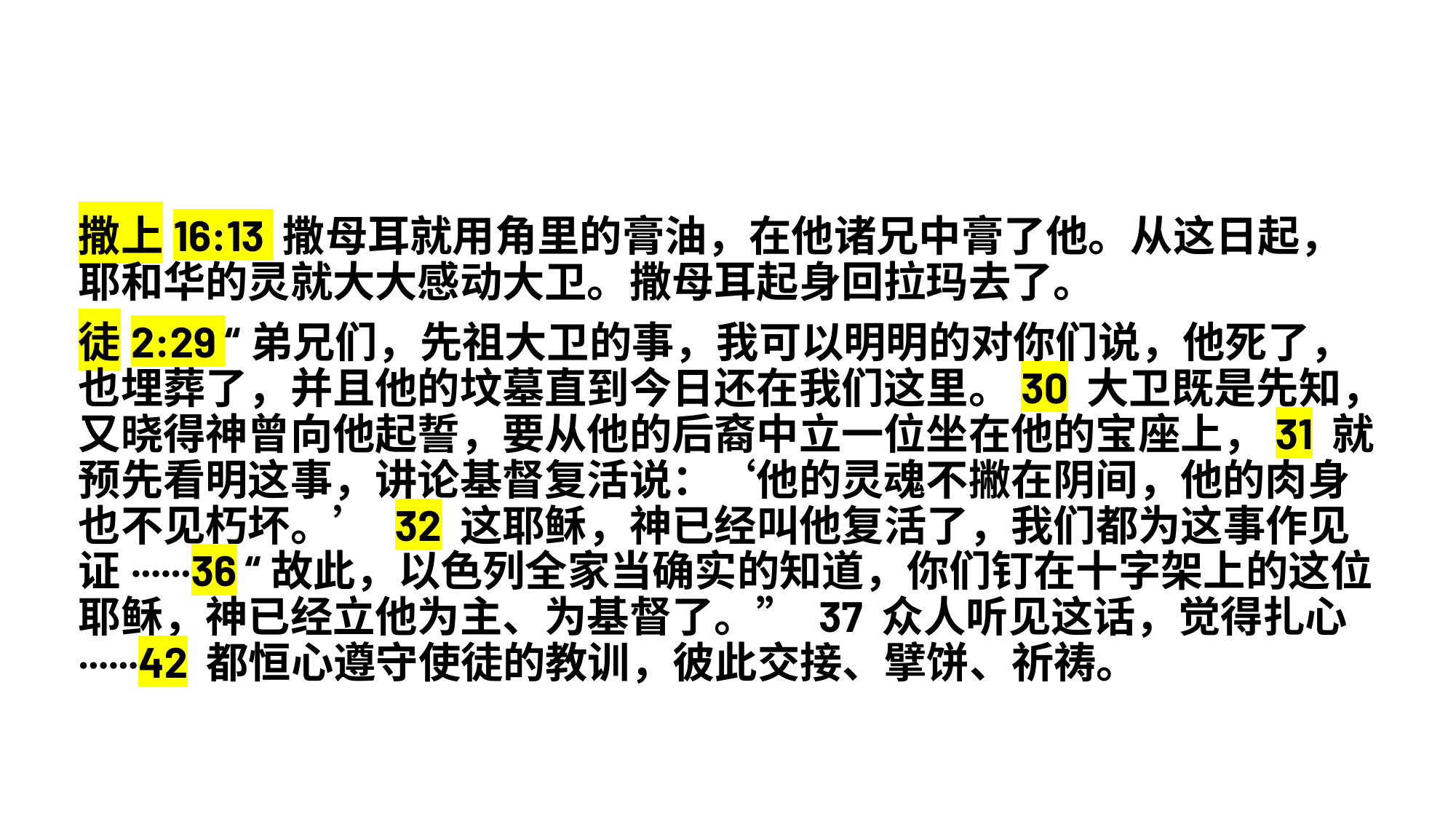

撒上16:13 撒母耳就用角里的膏油，在他诸兄中膏了他。从这日起，耶和华的灵就大大感动大卫。撒母耳起身回拉玛去了。
徒2:29 “弟兄们，先祖大卫的事，我可以明明的对你们说，他死了，也埋葬了，并且他的坟墓直到今日还在我们这里。30 大卫既是先知，又晓得神曾向他起誓，要从他的后裔中立一位坐在他的宝座上，31 就预先看明这事，讲论基督复活说：‘他的灵魂不撇在阴间，他的肉身也不见朽坏。’ 32 这耶稣，神已经叫他复活了，我们都为这事作见证······36 “故此，以色列全家当确实的知道，你们钉在十字架上的这位耶稣，神已经立他为主、为基督了。” 37 众人听见这话，觉得扎心······42 都恒心遵守使徒的教训，彼此交接、擘饼、祈祷。